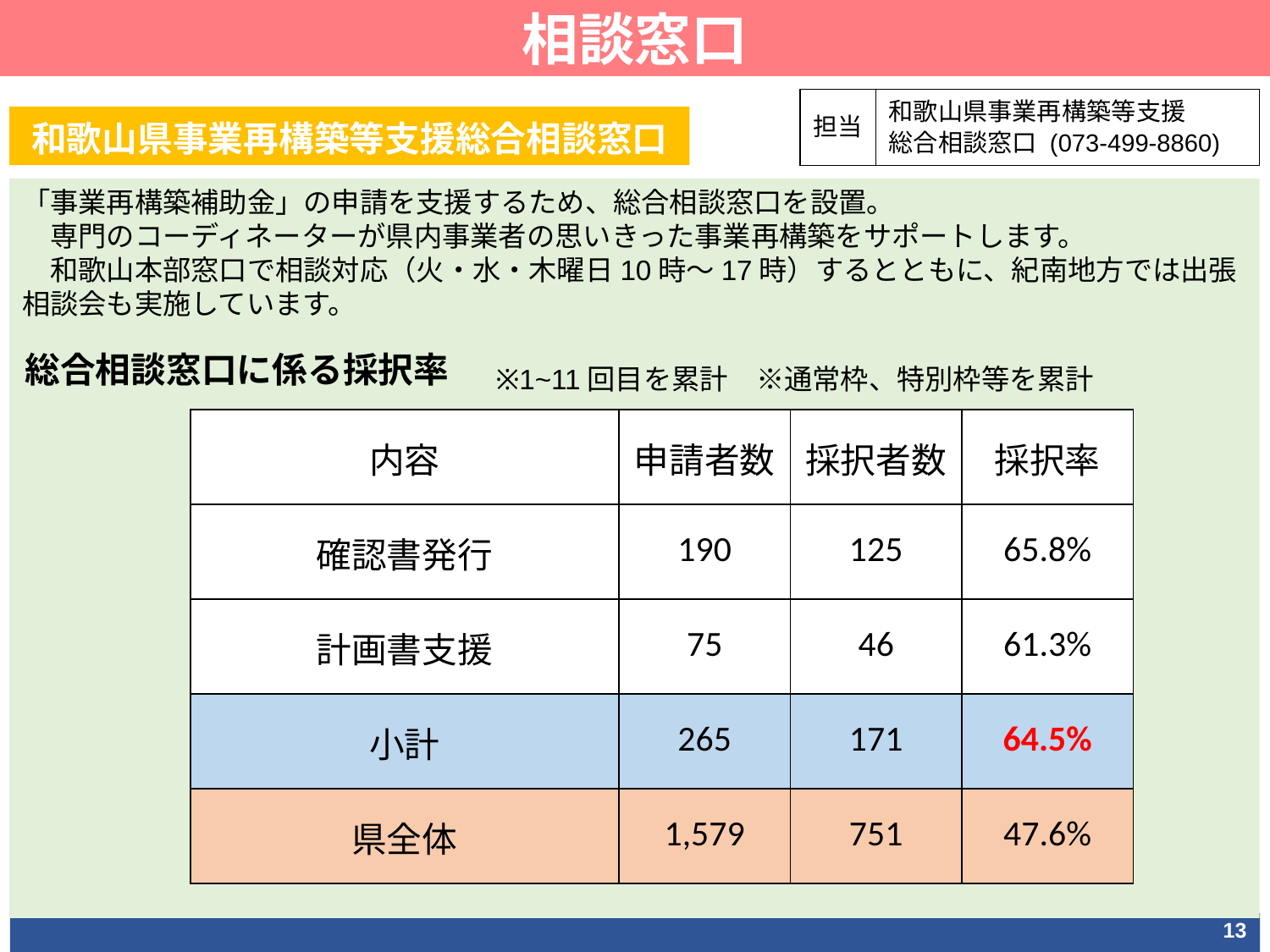

相談窓口
| 担当 | 和歌山県事業再構築等支援 総合相談窓口 (073-499-8860) |
| --- | --- |
和歌山県事業再構築等支援総合相談窓口
「事業再構築補助金」の申請を支援するため、総合相談窓口を設置。
　専門のコーディネーターが県内事業者の思いきった事業再構築をサポートします。
　和歌山本部窓口で相談対応（火・水・木曜日10時～17時）するとともに、紀南地方では出張相談会も実施しています。

総合相談窓口に係る採択率
※1~11回目を累計　※通常枠、特別枠等を累計
| 内容 | 申請者数 | 採択者数 | 採択率 |
| --- | --- | --- | --- |
| 確認書発行 | 190 | 125 | 65.8% |
| 計画書支援 | 75 | 46 | 61.3% |
| 小計 | 265 | 171 | 64.5% |
| 県全体 | 1,579 | 751 | 47.6% |
13